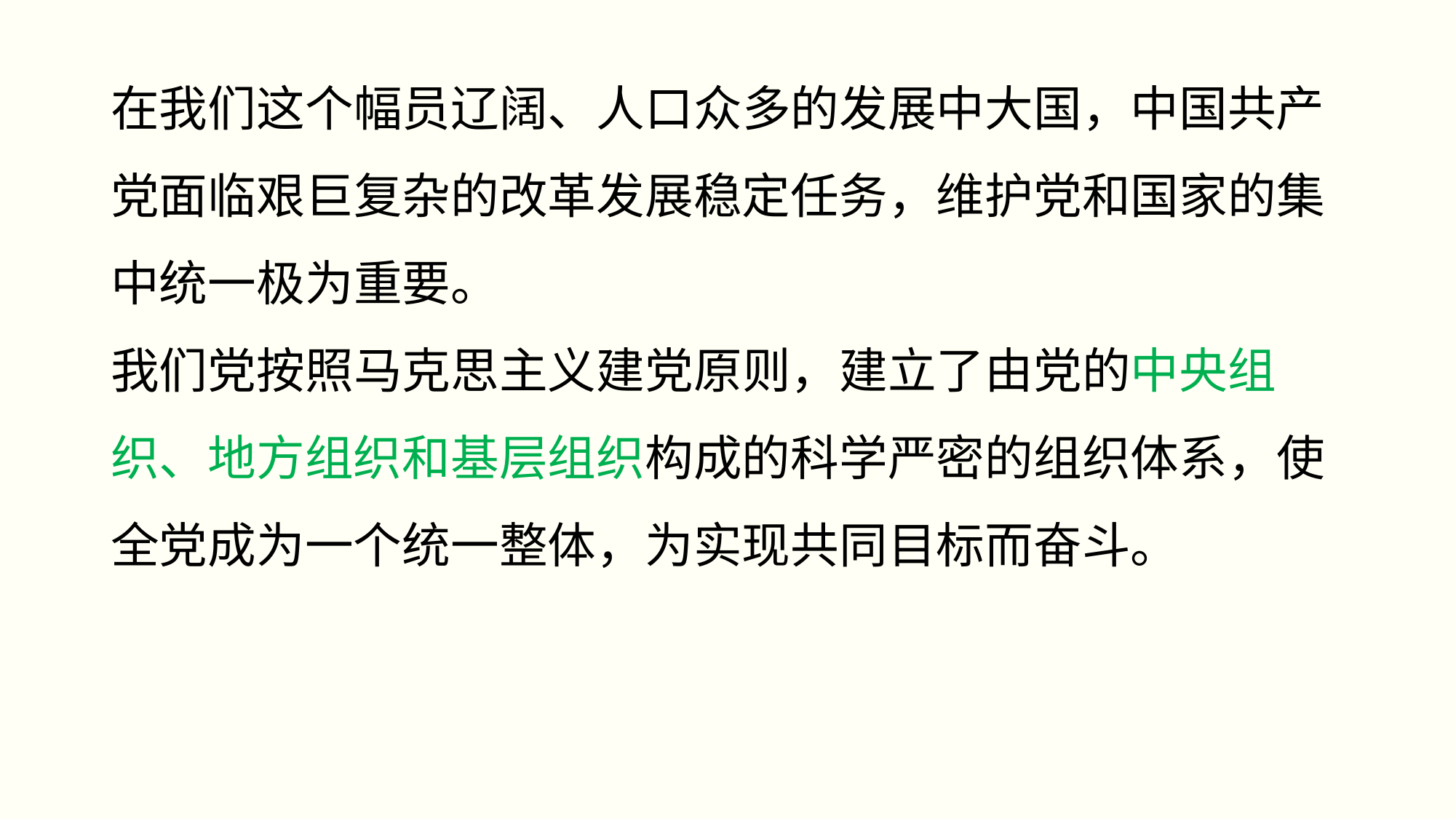

# 在我们这个幅员辽阔、人口众多的发展中大国，中国共产党面临艰巨复杂的改革发展稳定任务，维护党和国家的集中统一极为重要。 我们党按照马克思主义建党原则，建立了由党的中央组织、地方组织和基层组织构成的科学严密的组织体系，使全党成为一个统一整体，为实现共同目标而奋斗。